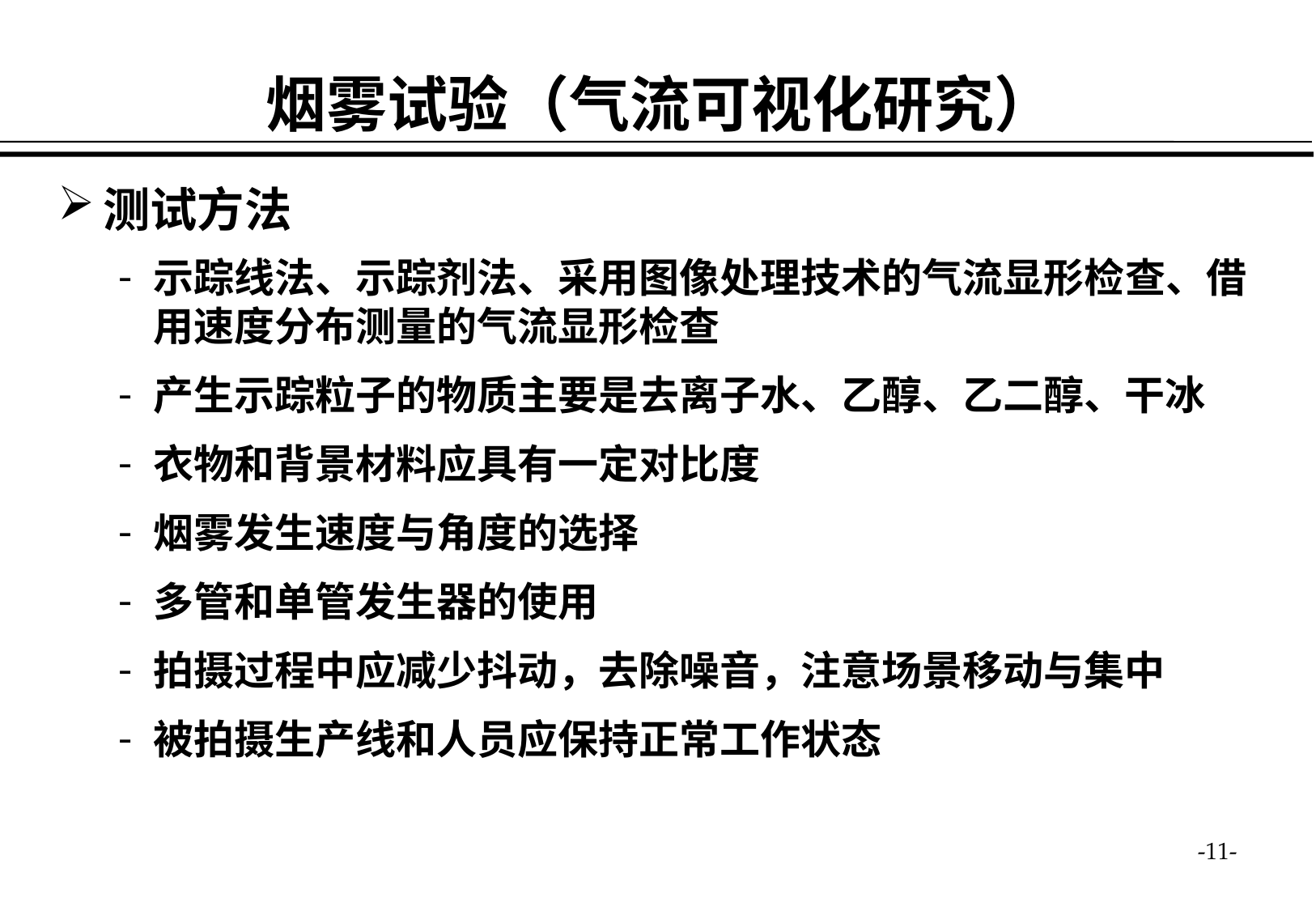

烟雾试验（气流可视化研究）
测试方法
示踪线法、示踪剂法、采用图像处理技术的气流显形检查、借用速度分布测量的气流显形检查
产生示踪粒子的物质主要是去离子水、乙醇、乙二醇、干冰
衣物和背景材料应具有一定对比度
烟雾发生速度与角度的选择
多管和单管发生器的使用
拍摄过程中应减少抖动，去除噪音，注意场景移动与集中
被拍摄生产线和人员应保持正常工作状态

-11-